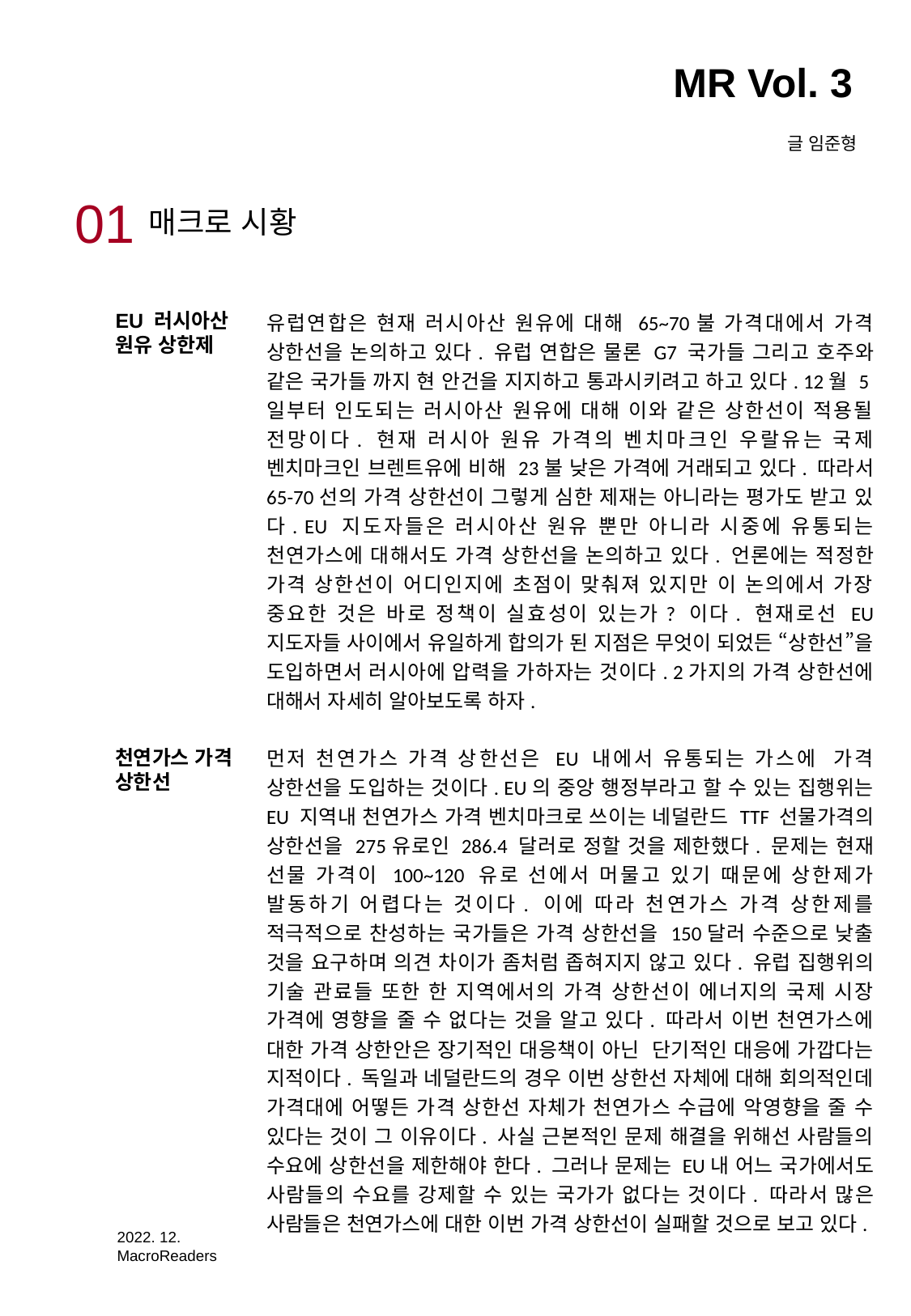

MR Vol. 3

글 임준형
01
매크로 시황
유럽연합은 현재 러시아산 원유에 대해 65~70불 가격대에서 가격 상한선을 논의하고 있다. 유럽 연합은 물론 G7 국가들 그리고 호주와 같은 국가들 까지 현 안건을 지지하고 통과시키려고 하고 있다. 12월 5일부터 인도되는 러시아산 원유에 대해 이와 같은 상한선이 적용될 전망이다. 현재 러시아 원유 가격의 벤치마크인 우랄유는 국제 벤치마크인 브렌트유에 비해 23불 낮은 가격에 거래되고 있다. 따라서 65-70선의 가격 상한선이 그렇게 심한 제재는 아니라는 평가도 받고 있다. EU 지도자들은 러시아산 원유 뿐만 아니라 시중에 유통되는 천연가스에 대해서도 가격 상한선을 논의하고 있다. 언론에는 적정한 가격 상한선이 어디인지에 초점이 맞춰져 있지만 이 논의에서 가장 중요한 것은 바로 정책이 실효성이 있는가? 이다. 현재로선 EU 지도자들 사이에서 유일하게 합의가 된 지점은 무엇이 되었든 “상한선”을 도입하면서 러시아에 압력을 가하자는 것이다. 2가지의 가격 상한선에 대해서 자세히 알아보도록 하자.

먼저 천연가스 가격 상한선은 EU 내에서 유통되는 가스에  가격 상한선을 도입하는 것이다. EU의 중앙 행정부라고 할 수 있는 집행위는 EU 지역내 천연가스 가격 벤치마크로 쓰이는 네덜란드 TTF 선물가격의 상한선을 275유로인 286.4 달러로 정할 것을 제한했다. 문제는 현재 선물 가격이 100~120 유로 선에서 머물고 있기 때문에 상한제가 발동하기 어렵다는 것이다. 이에 따라 천연가스 가격 상한제를 적극적으로 찬성하는 국가들은 가격 상한선을 150달러 수준으로 낮출 것을 요구하며 의견 차이가 좀처럼 좁혀지지 않고 있다. 유럽 집행위의 기술 관료들 또한 한 지역에서의 가격 상한선이 에너지의 국제 시장 가격에 영향을 줄 수 없다는 것을 알고 있다. 따라서 이번 천연가스에 대한 가격 상한안은 장기적인 대응책이 아닌  단기적인 대응에 가깝다는 지적이다. 독일과 네덜란드의 경우 이번 상한선 자체에 대해 회의적인데 가격대에 어떻든 가격 상한선 자체가 천연가스 수급에 악영향을 줄 수 있다는 것이 그 이유이다. 사실 근본적인 문제 해결을 위해선 사람들의 수요에 상한선을 제한해야 한다. 그러나 문제는 EU내 어느 국가에서도 사람들의 수요를 강제할 수 있는 국가가 없다는 것이다. 따라서 많은 사람들은 천연가스에 대한 이번 가격 상한선이 실패할 것으로 보고 있다.

EU 러시아산
원유 상한제
천연가스 가격
상한선
2022. 12.
MacroReaders